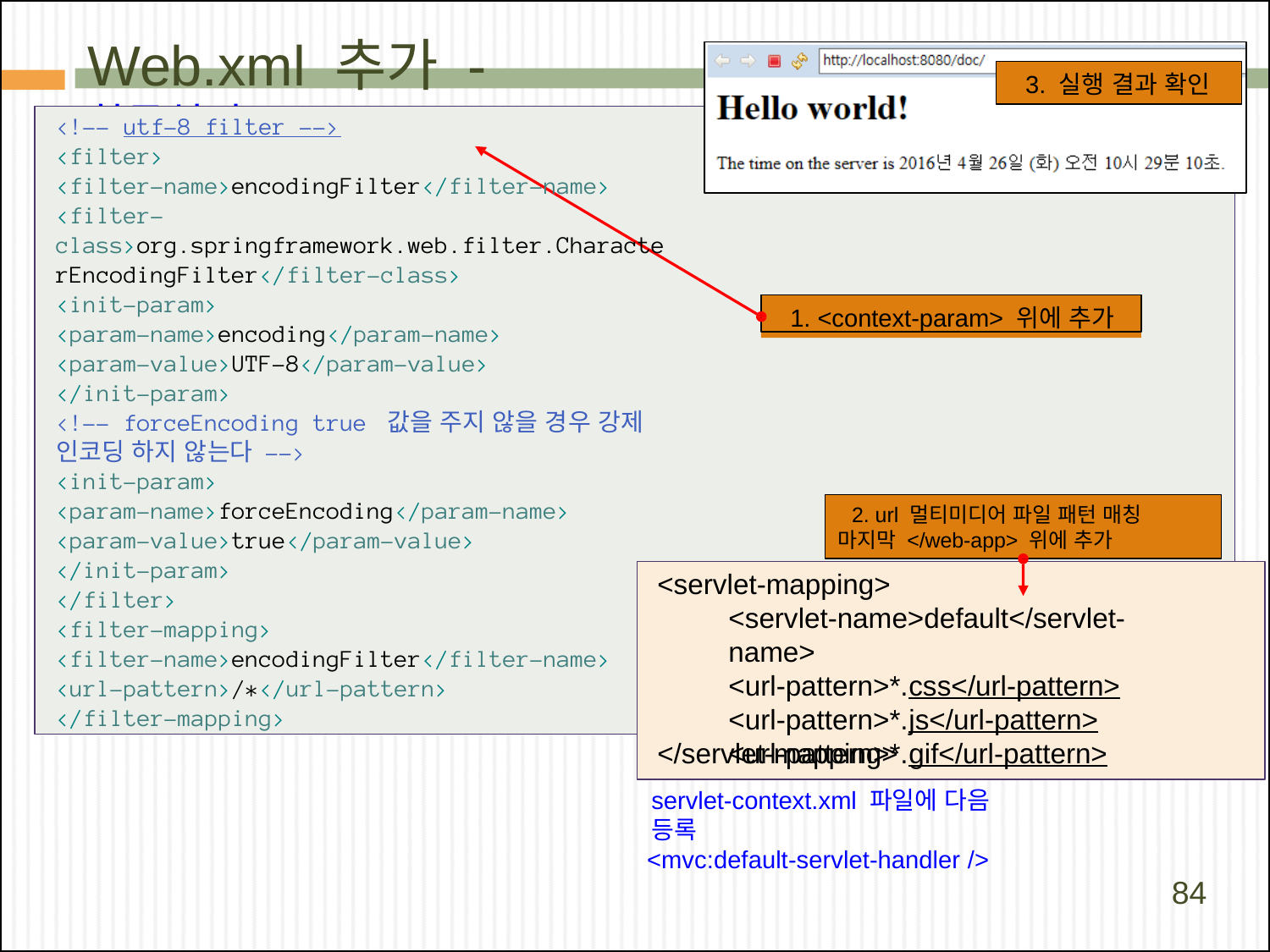

# Web.xml 추가 -한글처리

3. 실행 결과 확인

<!-- utf-8 filter -->
<filter>
<filter-name>encodingFilter</filter-name>
<filter-class>org.springframework.web.filter.CharacterEncodingFilter</filter-class>
<init-param>
<param-name>encoding</param-name>
<param-value>UTF-8</param-value>
</init-param>
<!-- forceEncoding true 값을 주지 않을 경우 강제 인코딩 하지 않는다 -->
<init-param>
<param-name>forceEncoding</param-name>
<param-value>true</param-value>
</init-param>
</filter>
<filter-mapping>
<filter-name>encodingFilter</filter-name>
<url-pattern>/*</url-pattern>
</filter-mapping>

1. <context-param> 위에 추가

2. url 멀티미디어 파일 패턴 매칭  마지막 </web-app> 위에 추가

<servlet-mapping>
<servlet-name>default</servlet-name>
<url-pattern>*.css</url-pattern>
<url-pattern>*.js</url-pattern>
<url-pattern>*.gif</url-pattern>
</servlet-mapping>
servlet-context.xml 파일에 다음 등록
<mvc:default-servlet-handler />
84